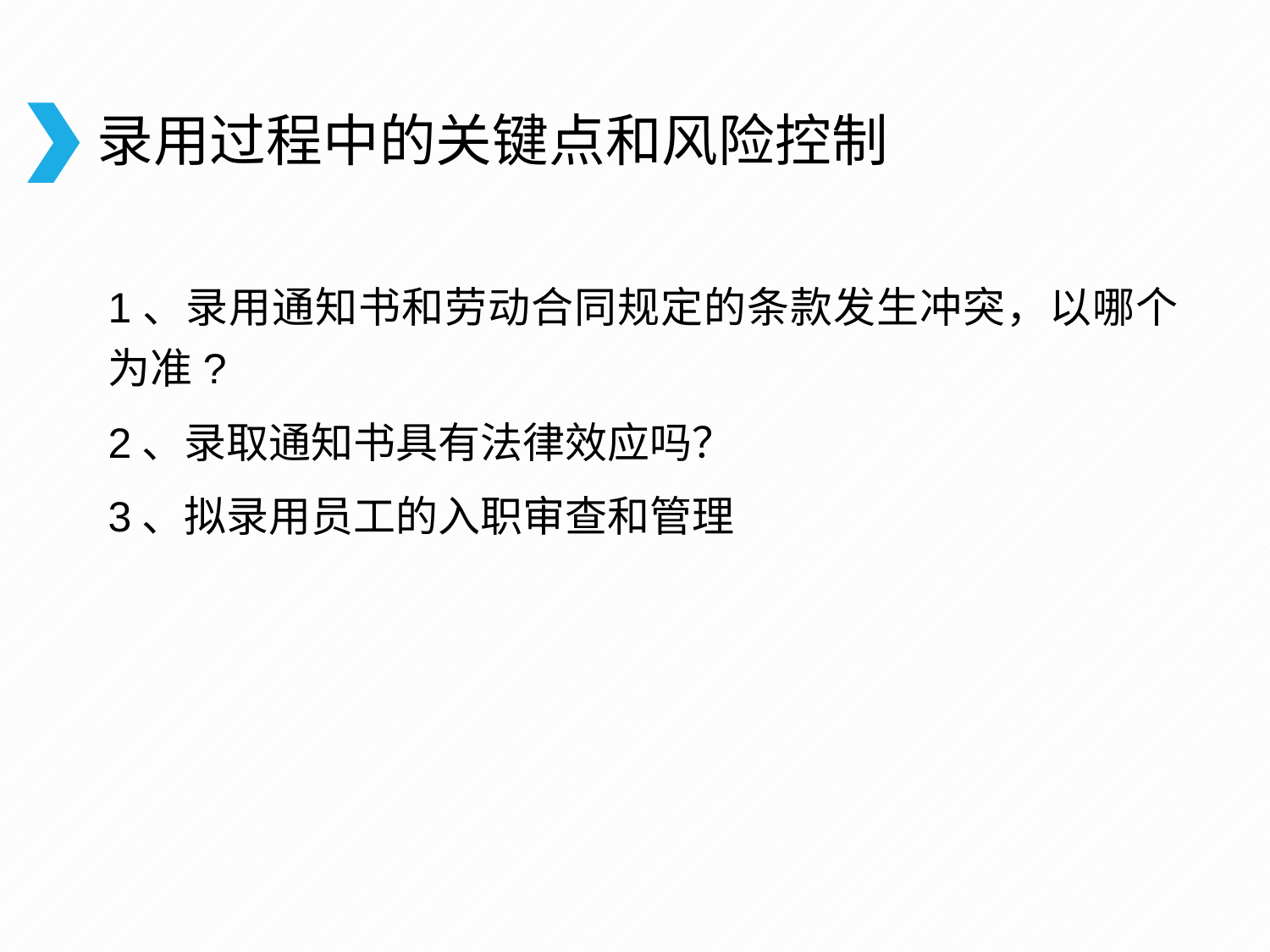

# 录用过程中的关键点和风险控制
1、录用通知书和劳动合同规定的条款发生冲突，以哪个为准?
2、录取通知书具有法律效应吗？
3、拟录用员工的入职审查和管理
22